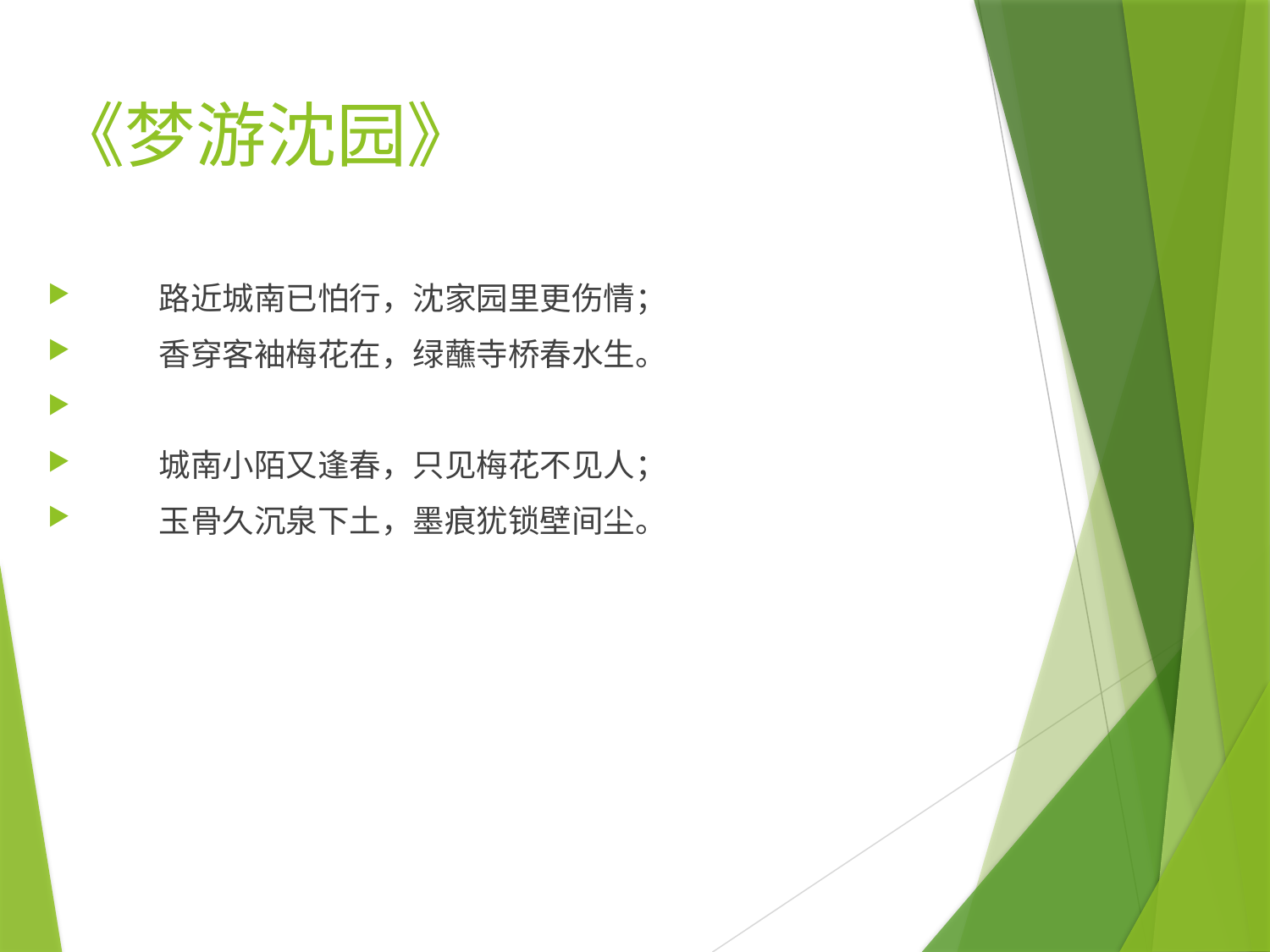

# 《梦游沈园》

　　路近城南已怕行，沈家园里更伤情；
　　香穿客袖梅花在，绿蘸寺桥春水生。

　　城南小陌又逢春，只见梅花不见人；
　　玉骨久沉泉下土，墨痕犹锁壁间尘。